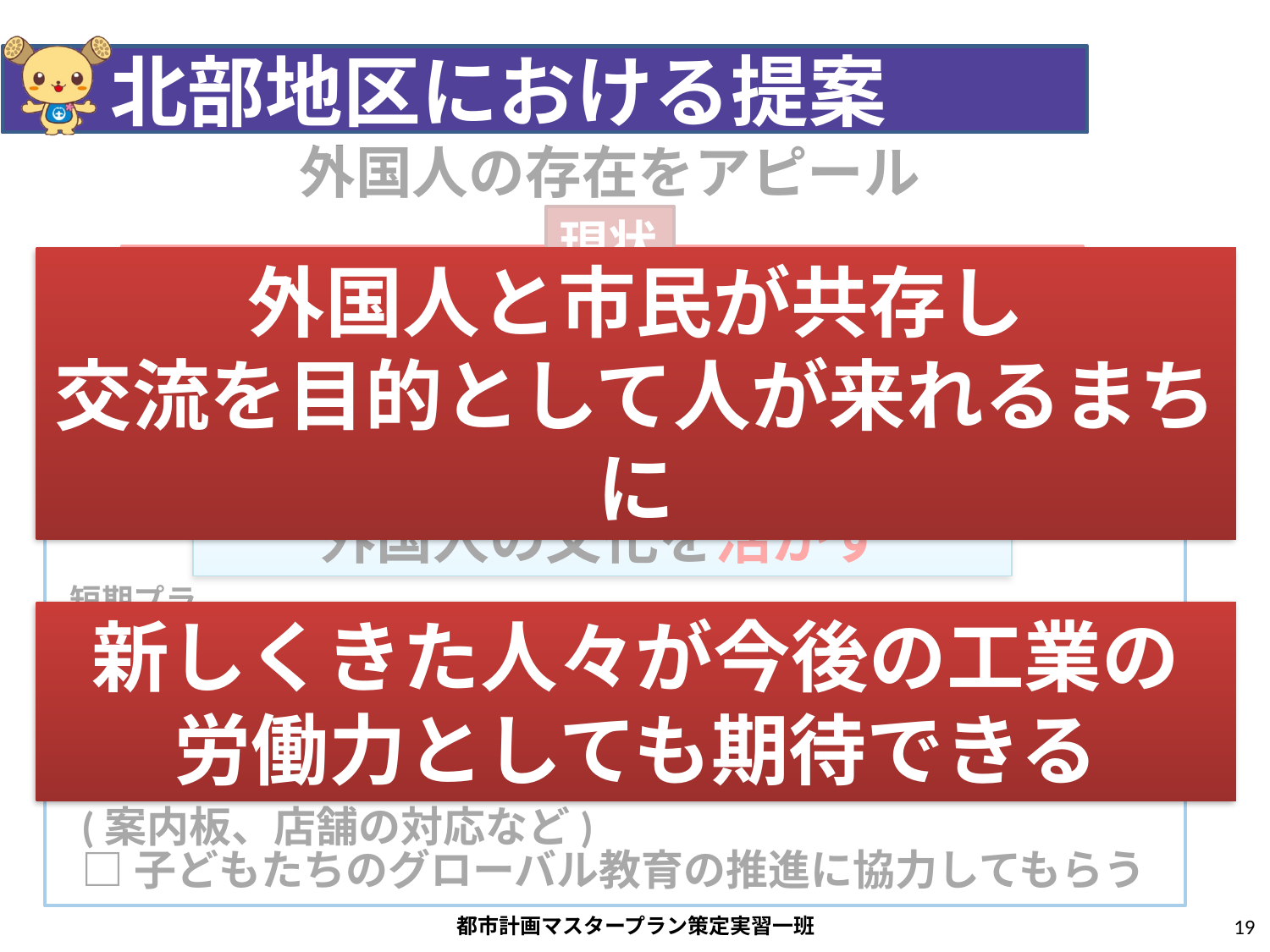

# 北部地区における提案
外国人の存在をアピール

現状

外国人と市民が共存し
交流を目的として人が来れるまちに
□言葉の問題を抱えている外国人が多い
□外国人の79.4%が日本人との交流を求めている

外国人の文化を活かす

短期プラン
新しくきた人々が今後の工業の
労働力としても期待できる
□外国人の文化(食文化など)を自慢するイベントを開き
　外国人が多く住んでいることをアピール
長期プラン
□外国人の暮らしをサポートできる体制づくり
(案内板、店舗の対応など)
□子どもたちのグローバル教育の推進に協力してもらう

都市計画マスタープラン策定実習一班
19